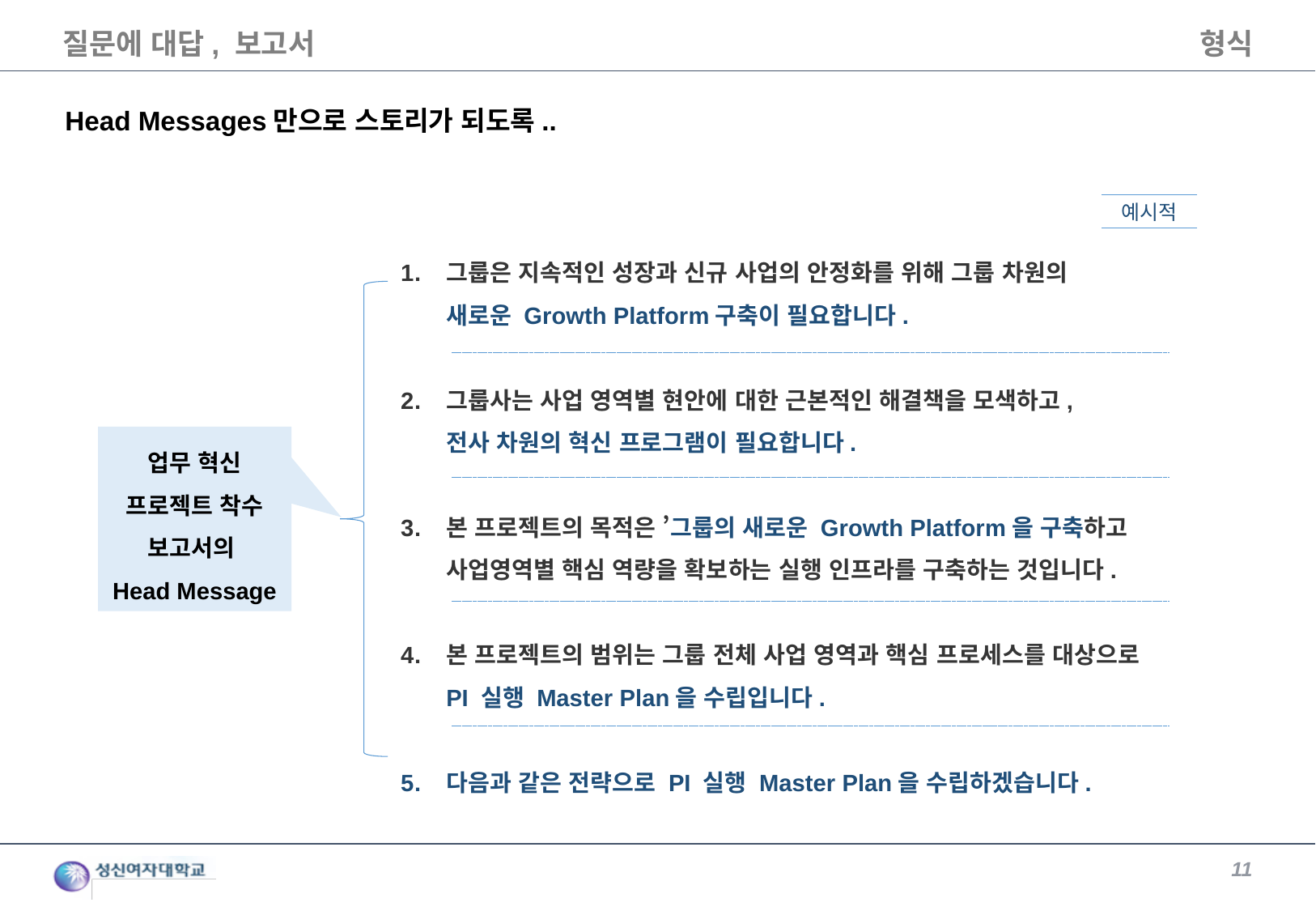

질문에 대답, 보고서
형식
Head Messages만으로 스토리가 되도록..
예시적
그룹은 지속적인 성장과 신규 사업의 안정화를 위해 그룹 차원의
새로운 Growth Platform구축이 필요합니다.

그룹사는 사업 영역별 현안에 대한 근본적인 해결책을 모색하고,
전사 차원의 혁신 프로그램이 필요합니다.

본 프로젝트의 목적은 ’그룹의 새로운 Growth Platform을 구축하고
사업영역별 핵심 역량을 확보하는 실행 인프라를 구축하는 것입니다.

본 프로젝트의 범위는 그룹 전체 사업 영역과 핵심 프로세스를 대상으로
PI 실행 Master Plan을 수립입니다.

다음과 같은 전략으로 PI 실행 Master Plan을 수립하겠습니다.

업무 혁신 프로젝트 착수 보고서의
Head Message
11